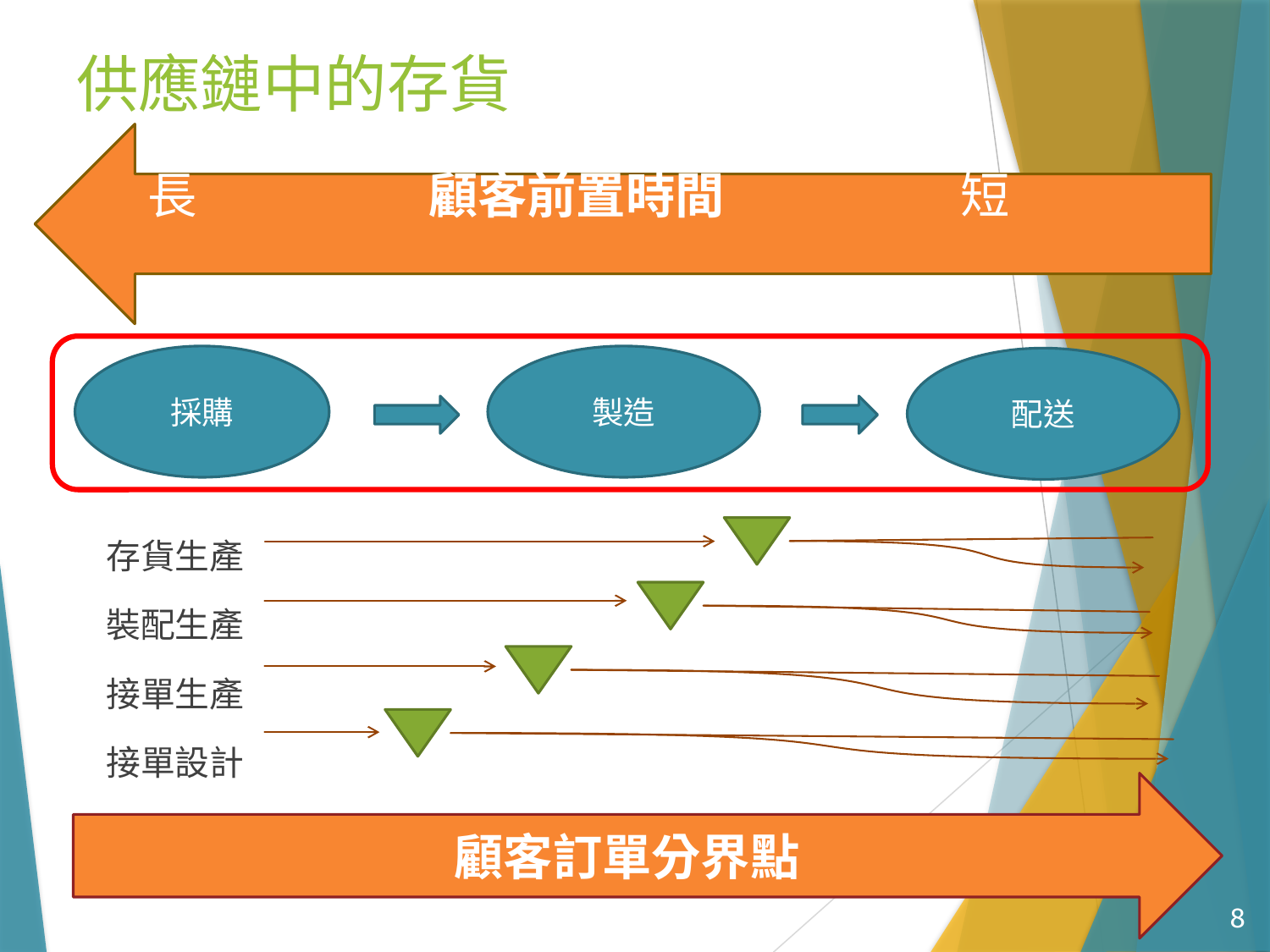

# 供應鏈中的存貨
      長                     顧客前置時間                     短

     存貨生產
     裝配生產
     接單生產
     接單設計

採購
製造
配送

顧客訂單分界點
8